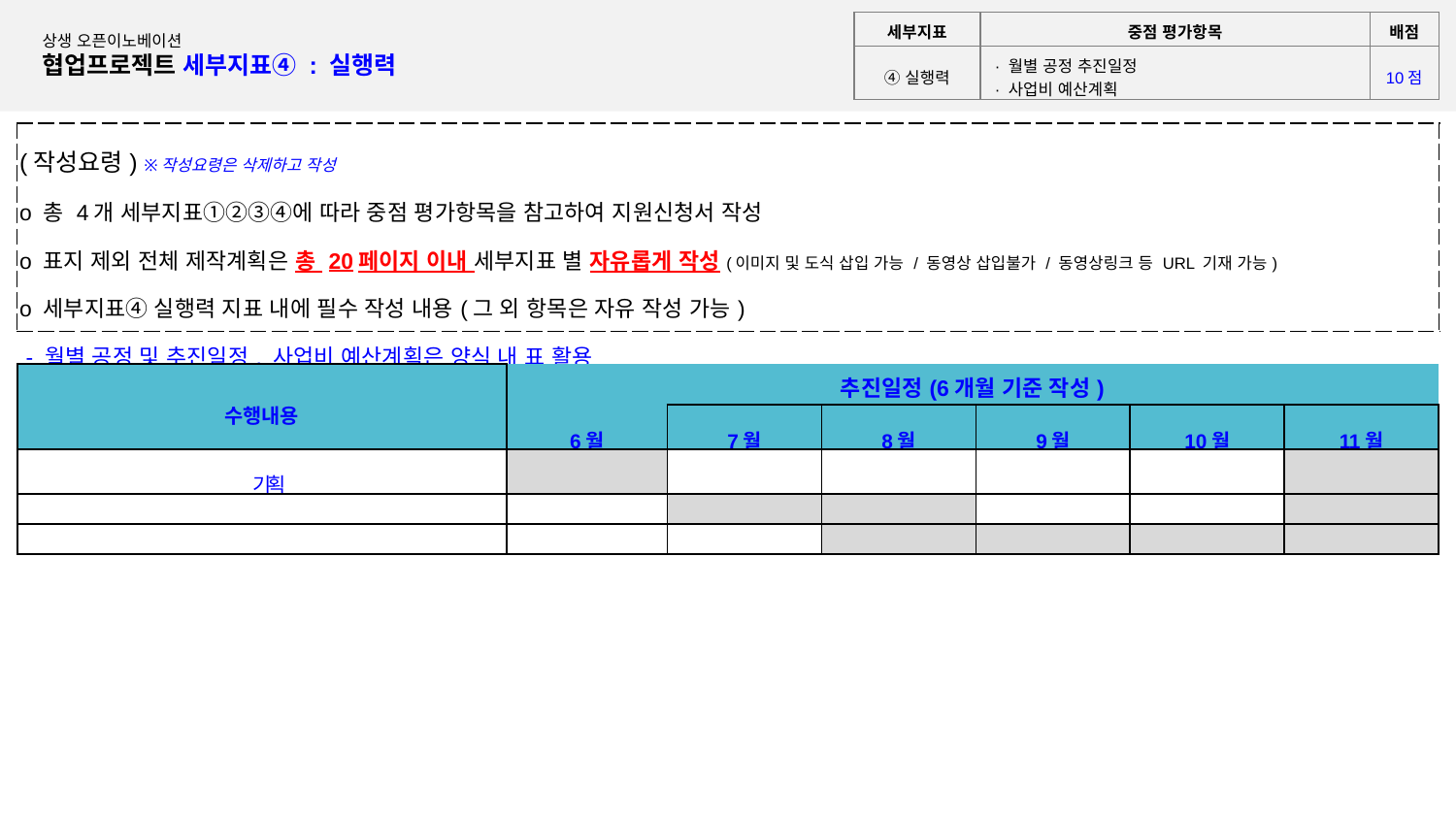

| 세부지표 | 중점 평가항목 | 배점 |
| --- | --- | --- |
| ④실행력 | · 월별 공정 추진일정 · 사업비 예산계획 | 10점 |
상생 오픈이노베이션
협업프로젝트 세부지표④ : 실행력
| (작성요령) ※작성요령은 삭제하고 작성 o 총 4개 세부지표①②③④에 따라 중점 평가항목을 참고하여 지원신청서 작성 o 표지 제외 전체 제작계획은 총 20페이지 이내 세부지표 별 자유롭게 작성(이미지 및 도식 삽입 가능 / 동영상 삽입불가 / 동영상링크 등 URL 기재 가능) o 세부지표④ 실행력 지표 내에 필수 작성 내용(그 외 항목은 자유 작성 가능) - 월별 공정 및 추진일정, 사업비 예산계획은 양식 내 표 활용 |
| --- |
| 수행내용 | 추진일정(6개월 기준 작성) |  |  |  |  |  |
| --- | --- | --- | --- | --- | --- | --- |
|  | 6월 | 7월 | 8월 | 9월 | 10월 | 11월 |
| 기획 |  |  |  |  |  |  |
|  |  |  |  |  |  |  |
|  |  |  |  |  |  |  |